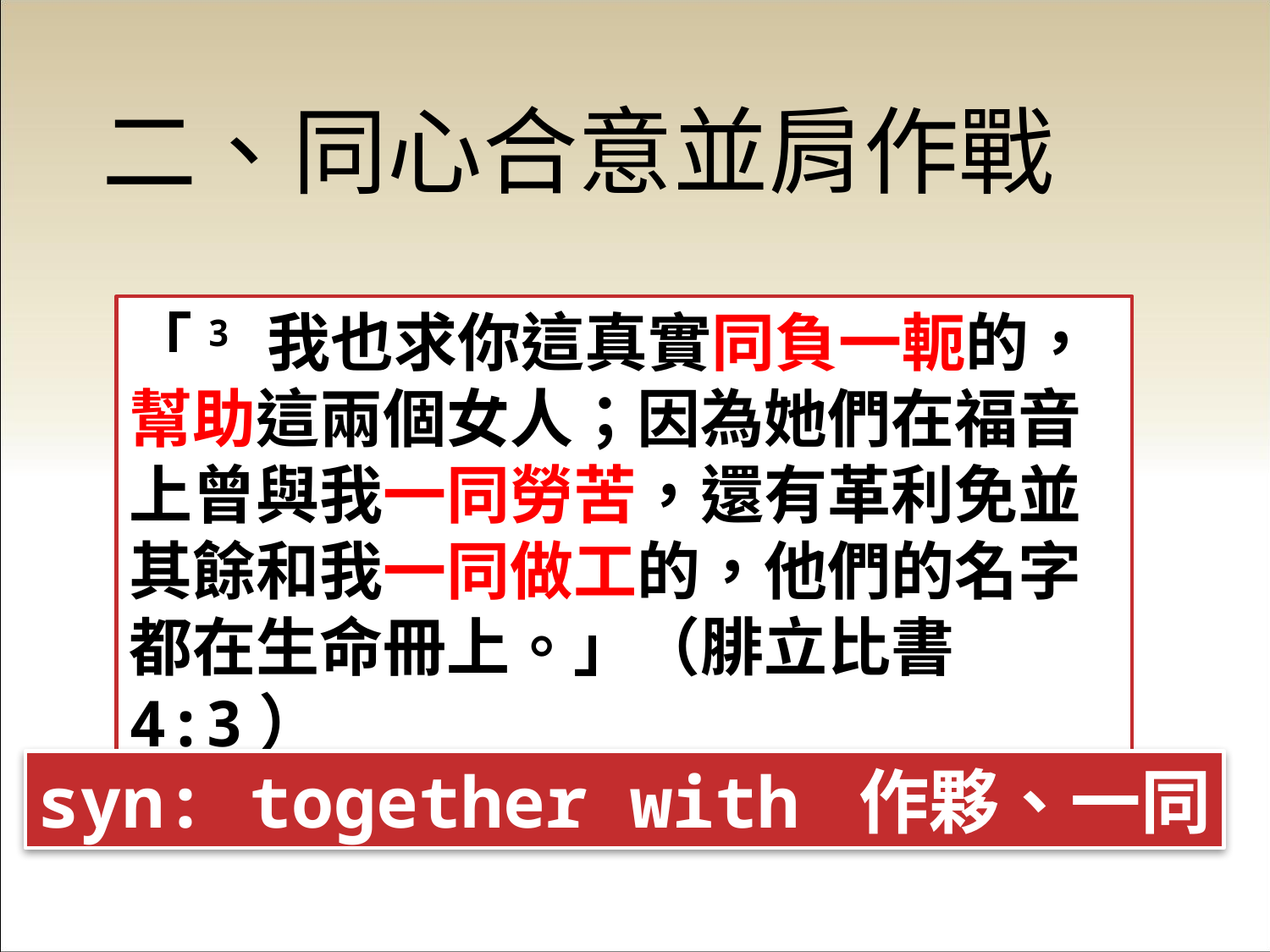

二、同心合意並肩作戰
「3 我也求你這真實同負一軛的，幫助這兩個女人；因為她們在福音上曾與我一同勞苦，還有革利免並其餘和我一同做工的，他們的名字都在生命冊上。」（腓立比書4:3）
syn: together with 作夥、一同